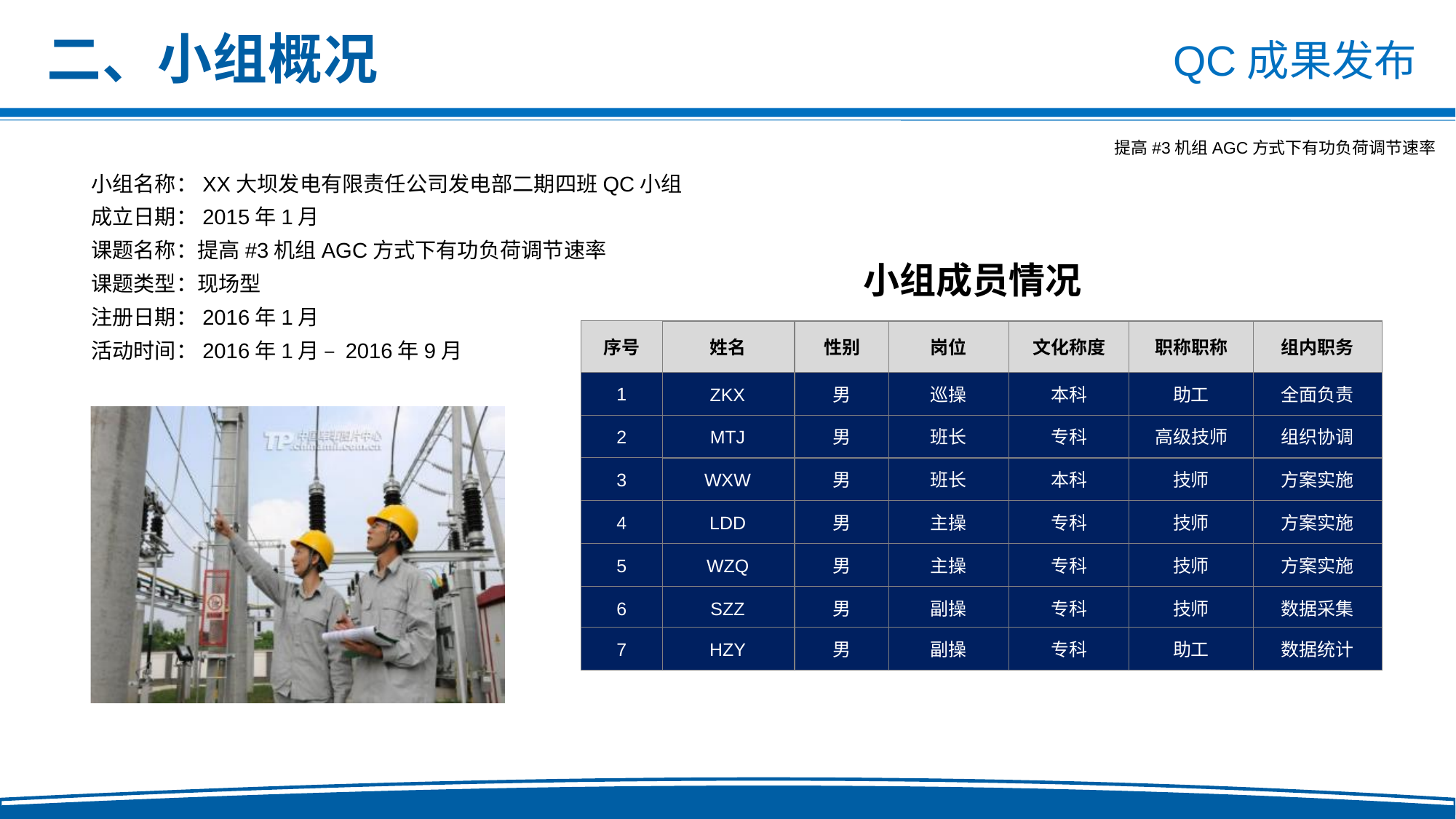

二、小组概况
小组名称：XX大坝发电有限责任公司发电部二期四班QC小组
成立日期：2015年1月
课题名称：提高#3机组AGC方式下有功负荷调节速率
课题类型：现场型
注册日期：2016年1月
活动时间：2016年1月 – 2016年9月
小组成员情况
序号
姓名
性别
岗位
文化称度
职称职称
组内职务
1
ZKX
男
巡操
本科
助工
全面负责

2
MTJ
男
班长
专科
高级技师
组织协调
3
WXW
男
班长
本科
技师
方案实施
4
LDD
男
主操
专科
技师
方案实施
5
WZQ
男
主操
专科
技师
方案实施
6
SZZ
男
副操
专科
技师
数据采集
7
HZY
男
副操
专科
助工
数据统计
.